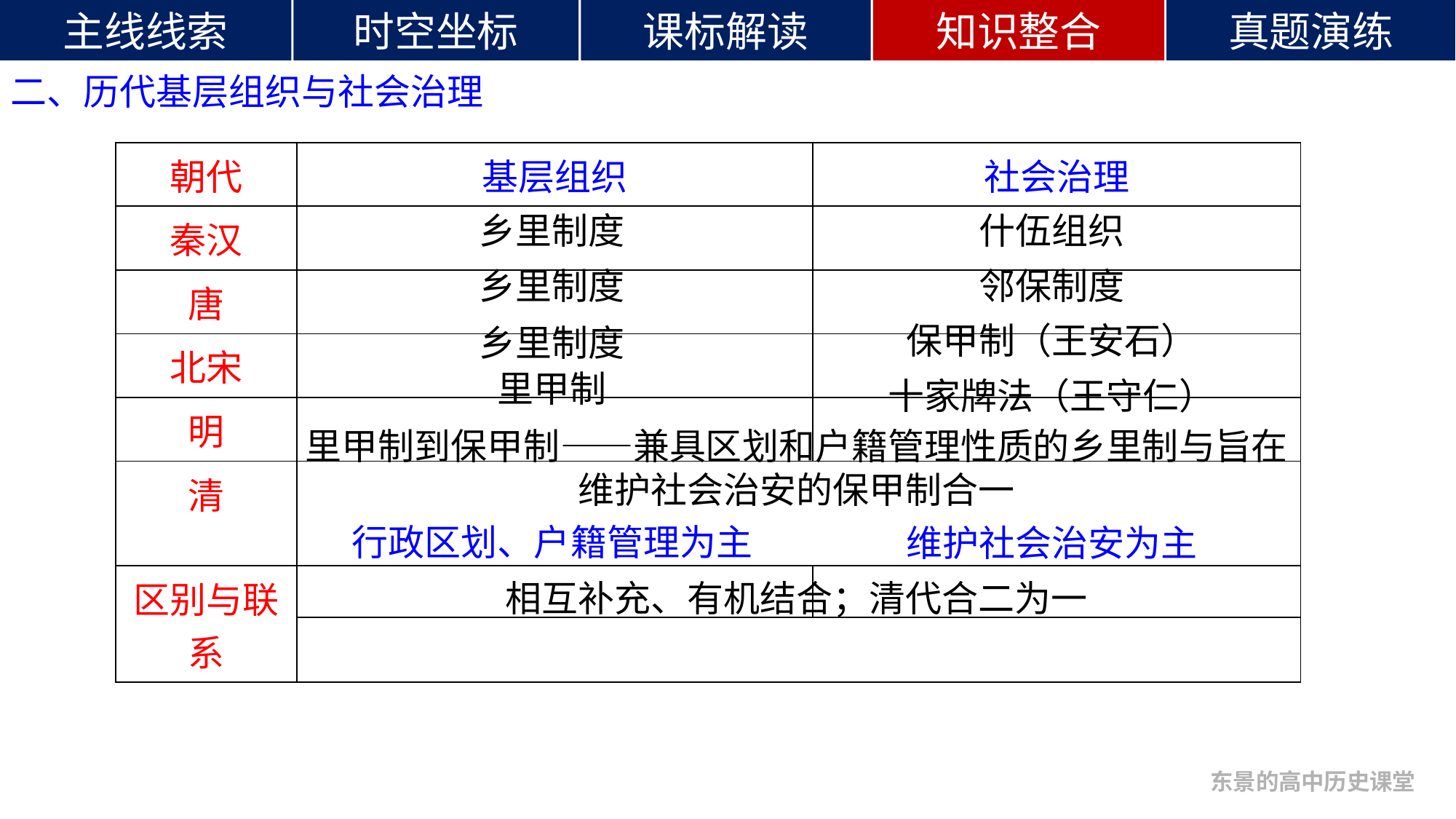

二、历代基层组织与社会治理
| 朝代 | 基层组织 | 社会治理 |
| --- | --- | --- |
| 秦汉 |  |  |
| 唐 |  |  |
| 北宋 |  |  |
| 明 |  |  |
| 清 |  |  |
| 区别与联系 |  |  |
|  |  |  |
乡里制度
什伍组织
乡里制度
邻保制度
保甲制（王安石）
乡里制度
里甲制
十家牌法（王守仁）
里甲制到保甲制——兼具区划和户籍管理性质的乡里制与旨在维护社会治安的保甲制合一
行政区划、户籍管理为主
维护社会治安为主
相互补充、有机结合；清代合二为一